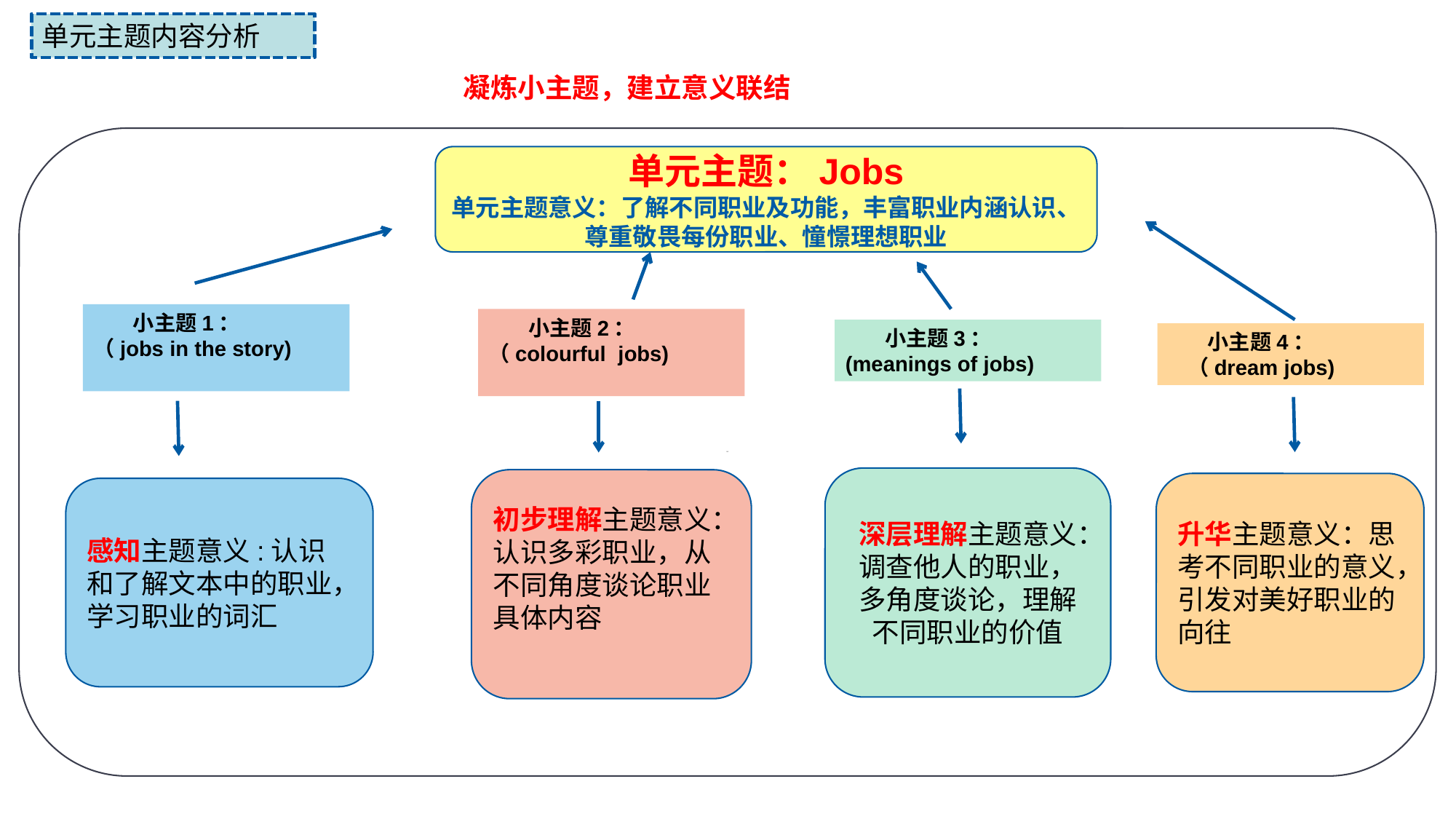

单元主题内容分析
凝炼小主题，建立意义联结
U1
单元主题：Jobs
单元主题意义：了解不同职业及功能，丰富职业内涵认识、尊重敬畏每份职业、憧憬理想职业
       小主题1：
（jobs in the story)

感知主题意义:认识和了解文本中的职业，学习职业的词汇
       小主题2：
（colourful  jobs)

初步理解主题意义：认识多彩职业，从不同角度谈论职业具体内容

       小主题3：
(meanings of jobs)
       小主题4：
   （dream jobs)
深层理解主题意义：调查他人的职业，多角度谈论，理解不同职业的价值
升华主题意义：思考不同职业的意义，引发对美好职业的向往